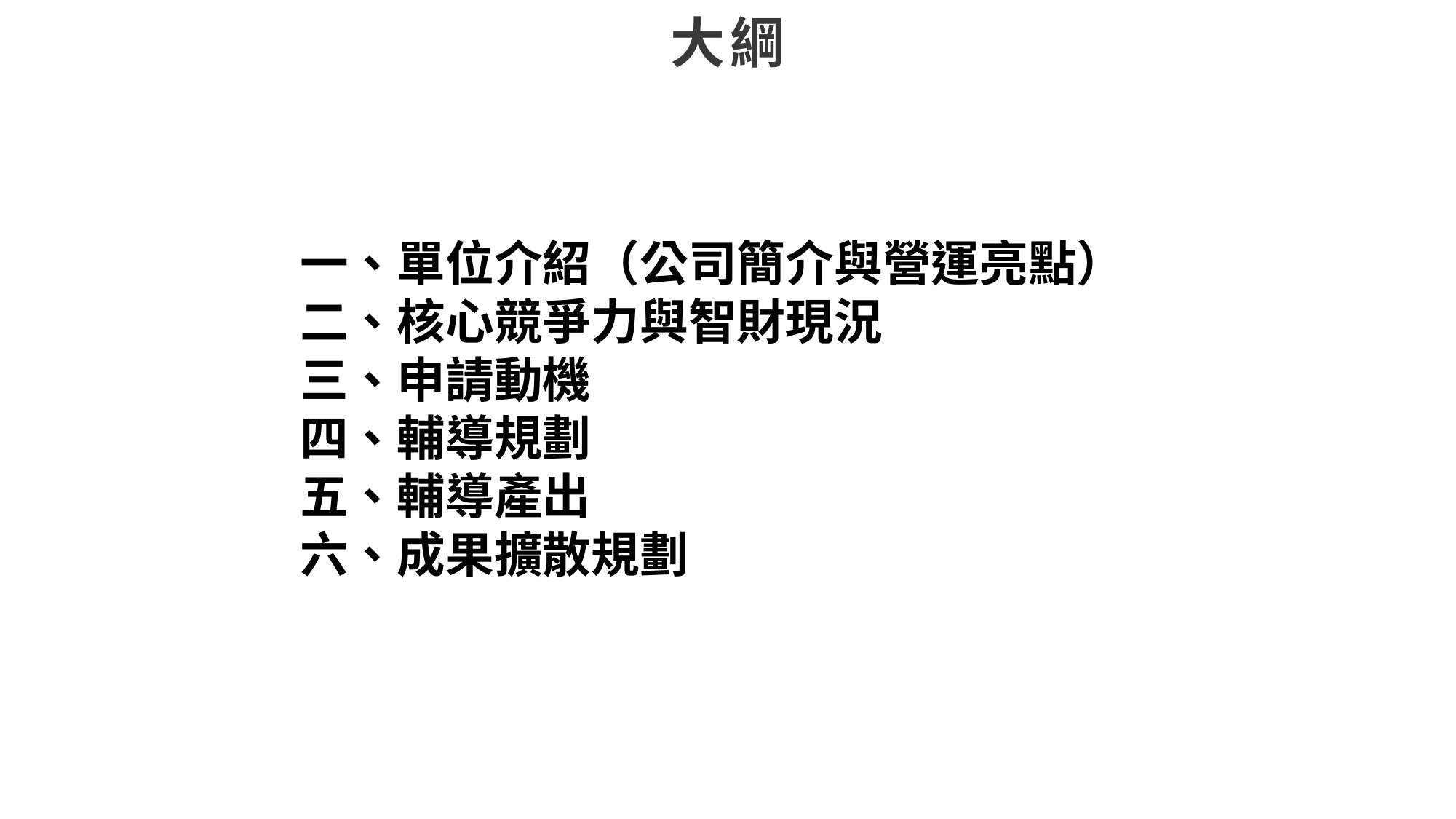

# 大綱
一、單位介紹（公司簡介與營運亮點）
二、核心競爭力與智財現況
三、申請動機
四、輔導規劃
五、輔導產出
六、成果擴散規劃